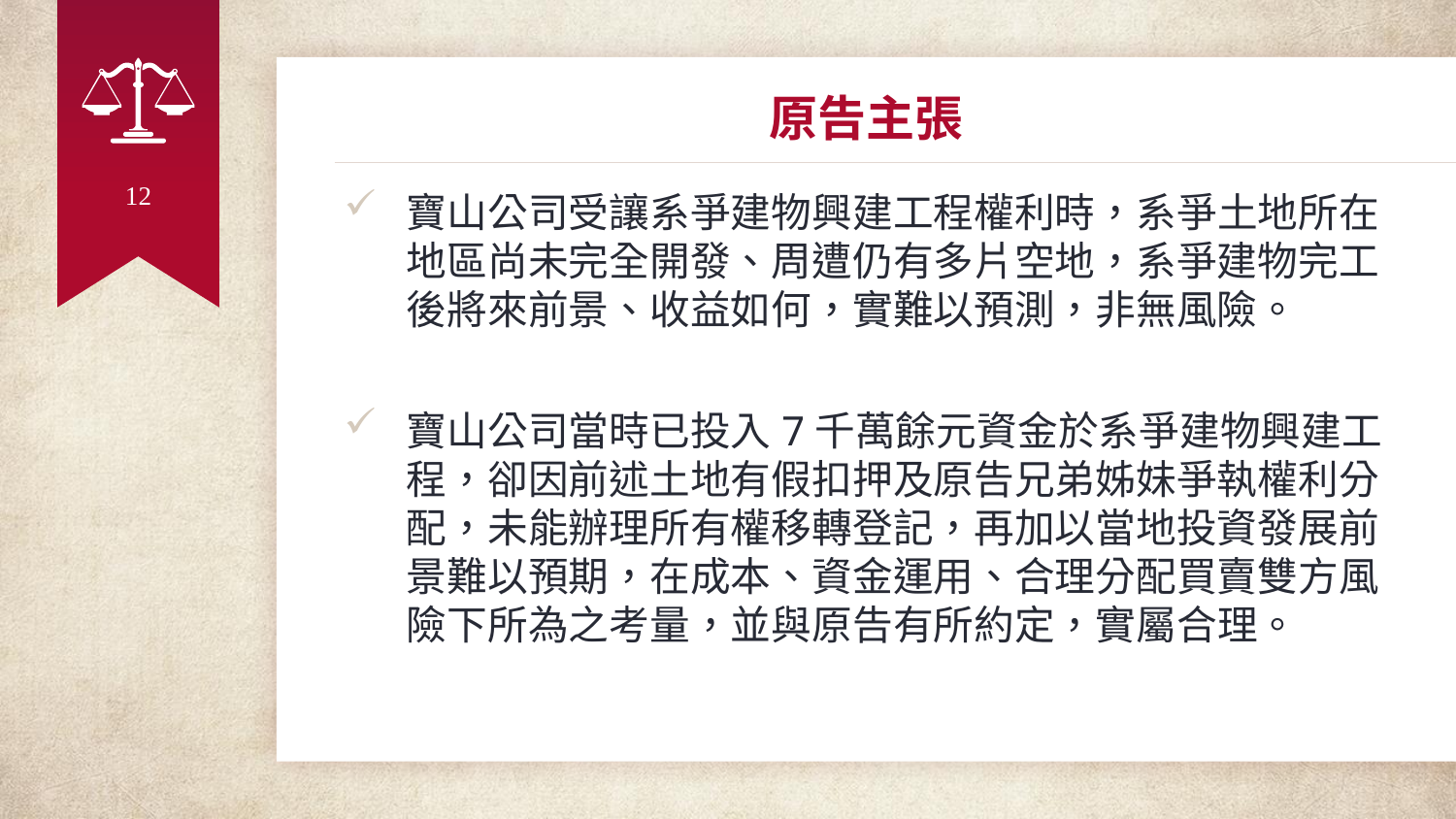

# 原告主張
12
寶山公司受讓系爭建物興建工程權利時，系爭土地所在地區尚未完全開發、周遭仍有多片空地，系爭建物完工後將來前景、收益如何，實難以預測，非無風險。

寶山公司當時已投入7千萬餘元資金於系爭建物興建工程，卻因前述土地有假扣押及原告兄弟姊妹爭執權利分配，未能辦理所有權移轉登記，再加以當地投資發展前景難以預期，在成本、資金運用、合理分配買賣雙方風險下所為之考量，並與原告有所約定，實屬合理。